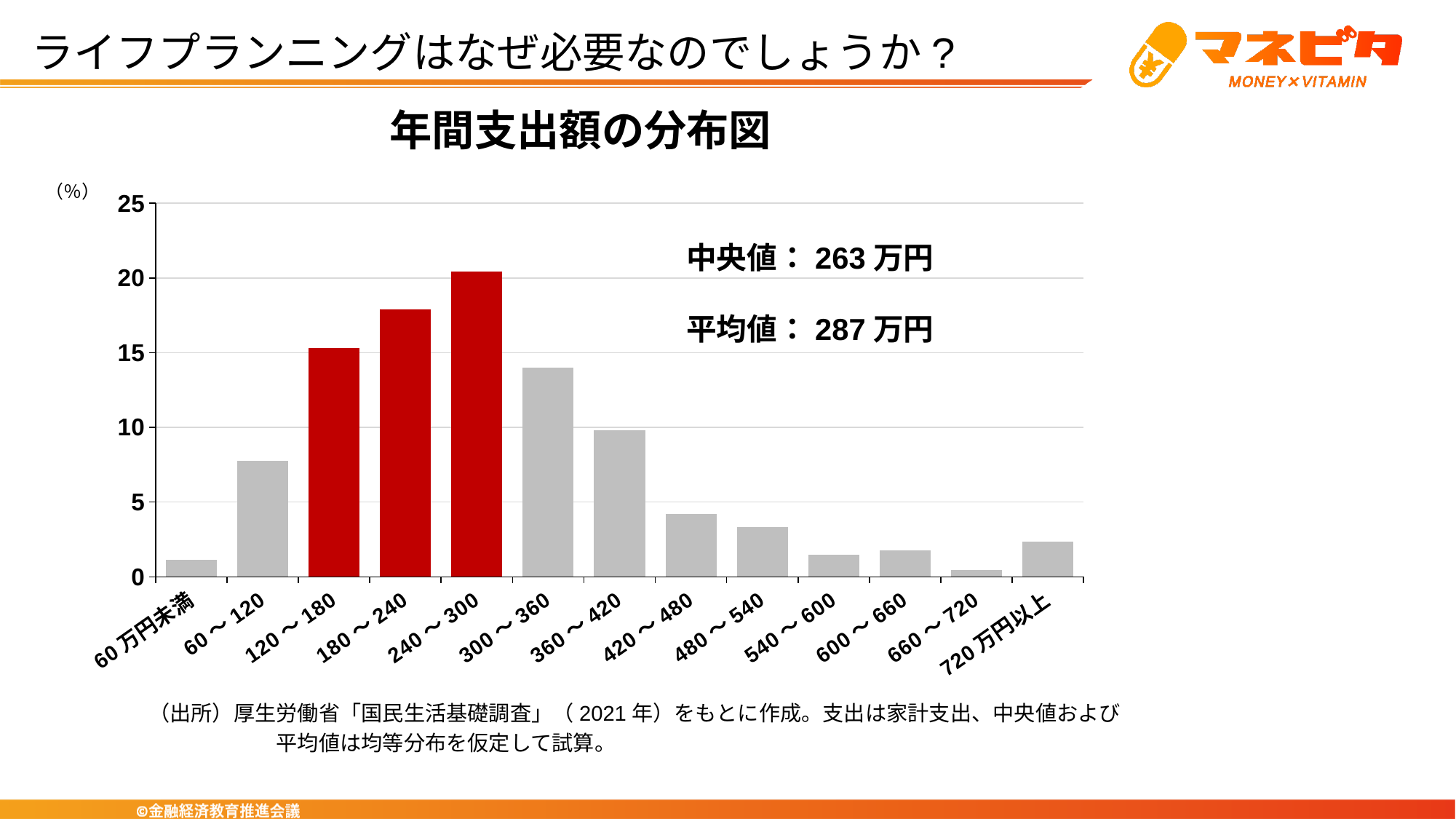

ライフプランニングはなぜ必要なのでしょうか?
年間支出額の分布図
（％）

### Chart

| Category | 世帯割合 |
|---|---|
| 60万円未満 | 1.1311682169320512 |
| 60～120 | 7.754611382626518 |
| 120～180 | 15.29638972095223 |
| 180～240 | 17.911477218981556 |
| 240～300 | 20.447737663566134 |
| 300～360 | 14.017420778811287 |
| 360～420 | 9.79820274318146 |
| 420～480 | 4.225130064638184 |
| 480～540 | 3.3166482736875293 |
| 540～600 | 1.5016553681223395 |
| 600～660 | 1.7617846444899892 |
| 660～720 | 0.46705029166009776 |
| 720万円以上 | 2.370723632350623 |
中央値：263万円
平均値：287万円
（出所）厚生労働省「国民生活基礎調査」（2021年）をもとに作成。支出は家計支出、中央値および
　　　　　　平均値は均等分布を仮定して試算。